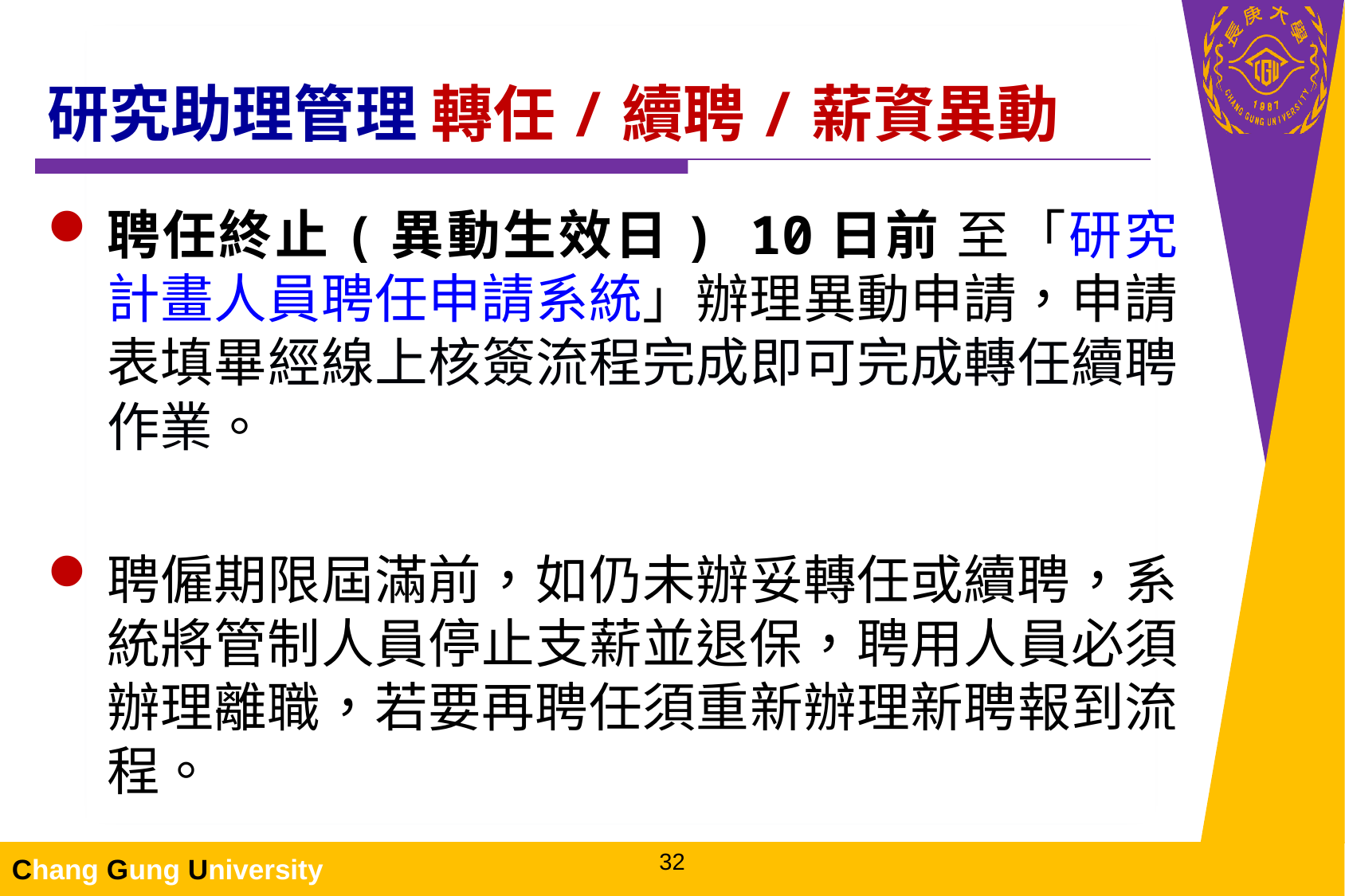

# 研究助理管理 轉任/續聘/薪資異動
聘任終止(異動生效日) 10日前 至「研究計畫人員聘任申請系統」辦理異動申請，申請表填畢經線上核簽流程完成即可完成轉任續聘作業。

聘僱期限屆滿前，如仍未辦妥轉任或續聘，系統將管制人員停止支薪並退保，聘用人員必須辦理離職，若要再聘任須重新辦理新聘報到流程。

32